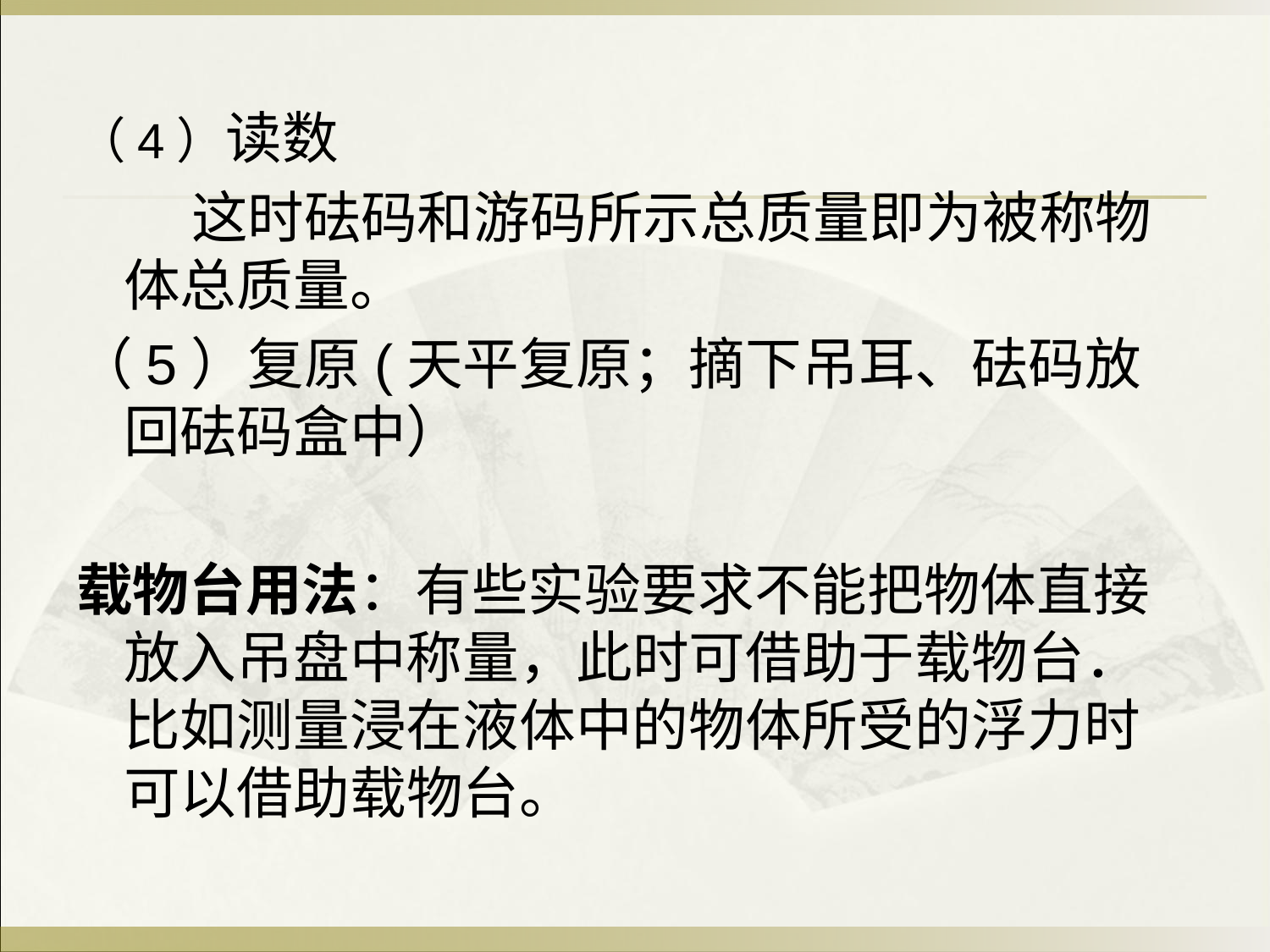

（4）读数
        这时砝码和游码所示总质量即为被称物体总质量。
（5）复原(天平复原；摘下吊耳、砝码放回砝码盒中）

载物台用法：有些实验要求不能把物体直接放入吊盘中称量，此时可借助于载物台．比如测量浸在液体中的物体所受的浮力时可以借助载物台。